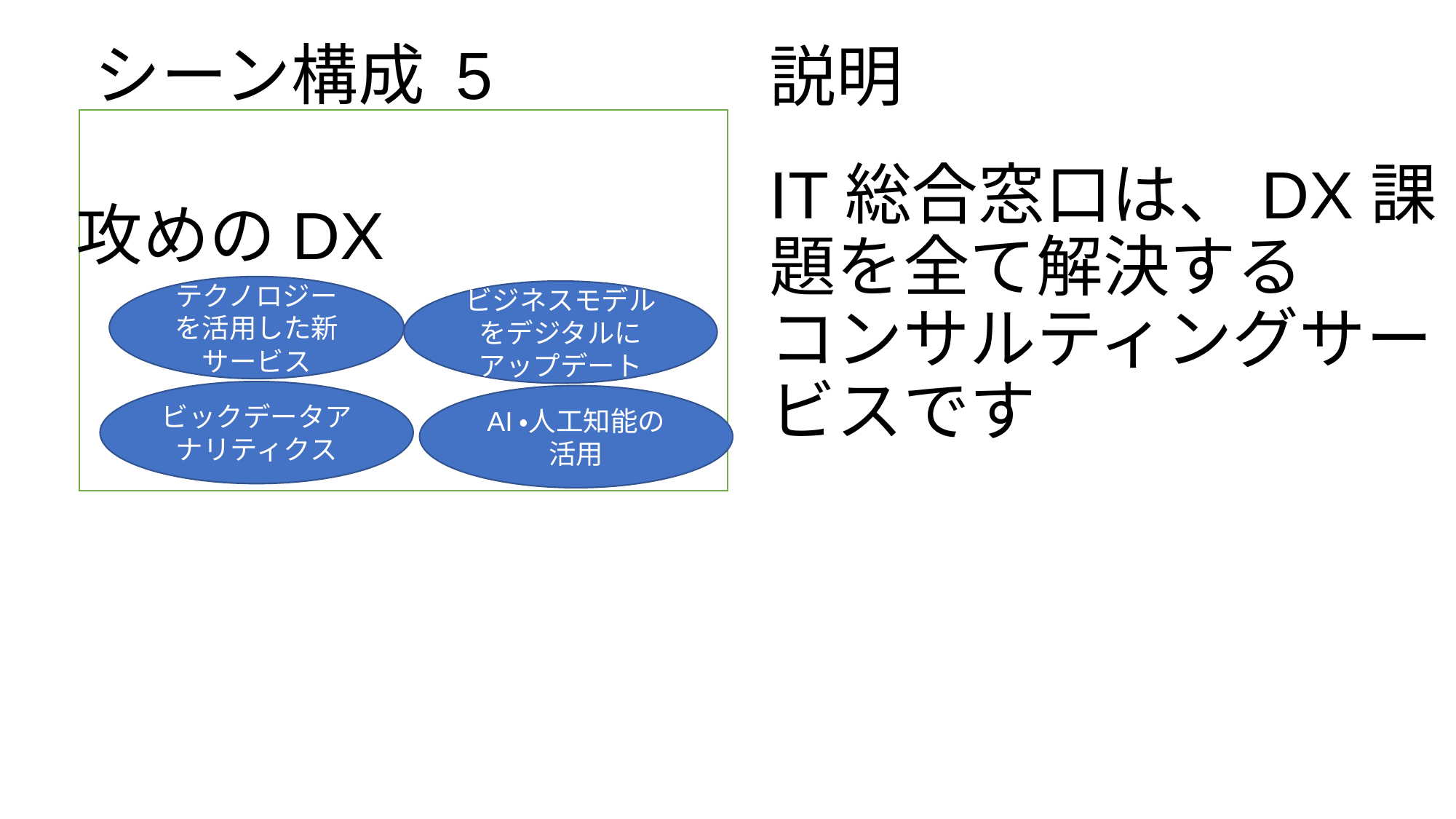

説明
# シーン構成 5

IT総合窓口は、DX課題を全て解決する
コンサルティングサービスです
攻めのDX

テクノロジーを活用した新サービス
ビジネスモデルをデジタルにアップデート

ビックデータアナリティクス
AI・人工知能の活用